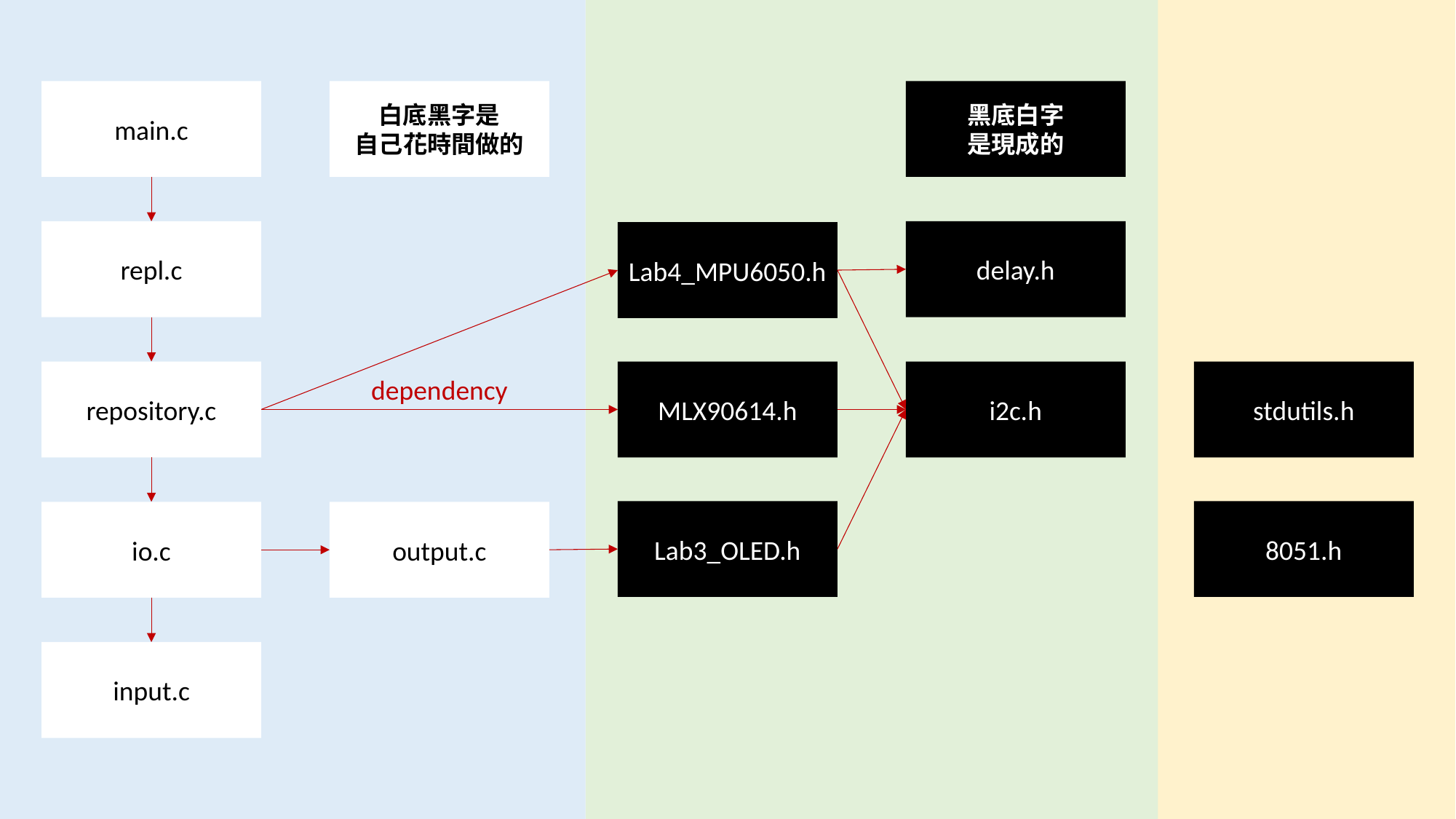

main.c
白底黑字是
自己花時間做的
黑底白字
是現成的
delay.h
repl.c
Lab4_MPU6050.h
i2c.h
stdutils.h
MLX90614.h
repository.c
dependency
8051.h
Lab3_OLED.h
io.c
output.c
input.c